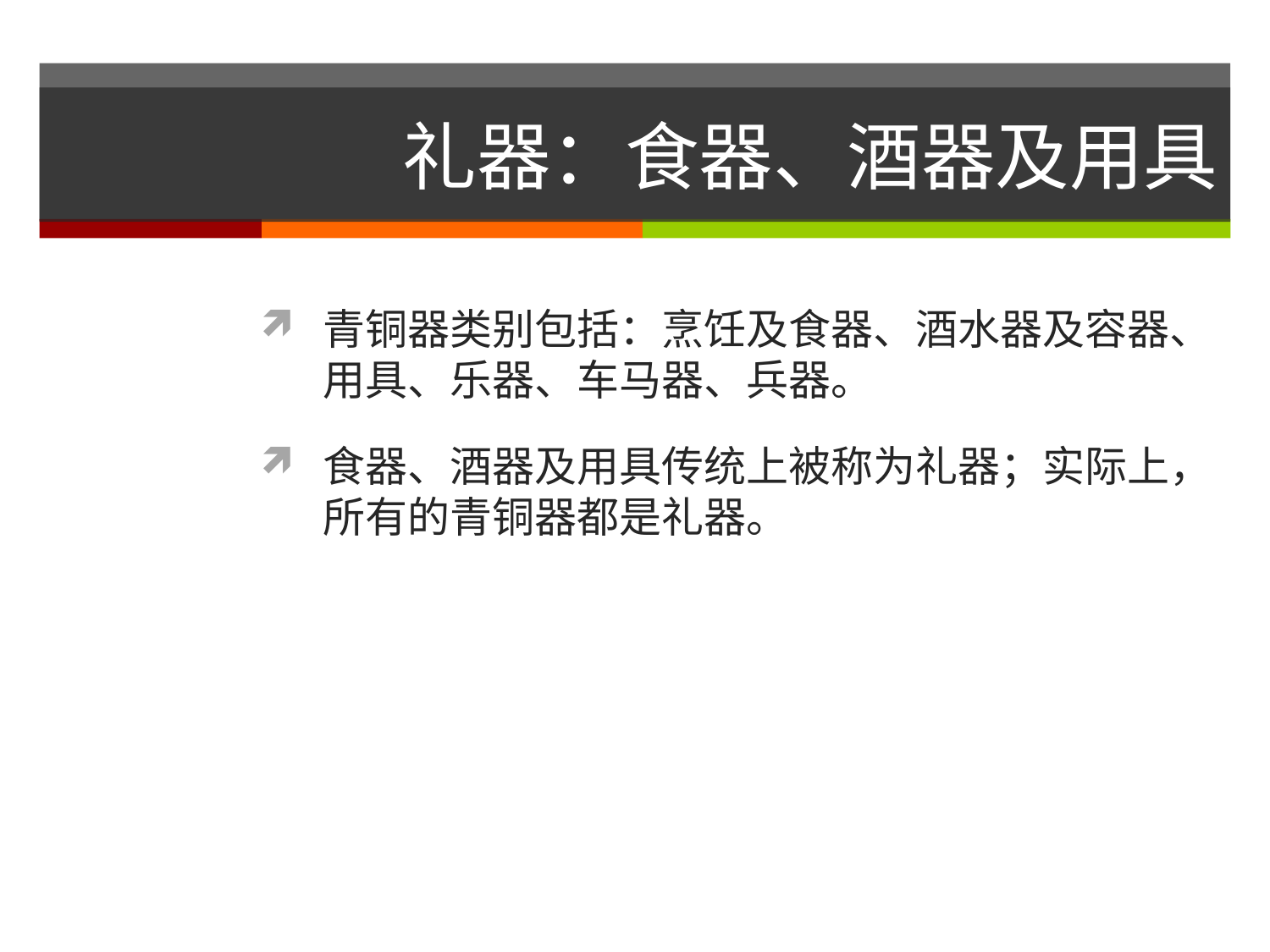

# 礼器：食器、酒器及用具
青铜器类别包括：烹饪及食器、酒水器及容器、用具、乐器、车马器、兵器。
食器、酒器及用具传统上被称为礼器；实际上，所有的青铜器都是礼器。